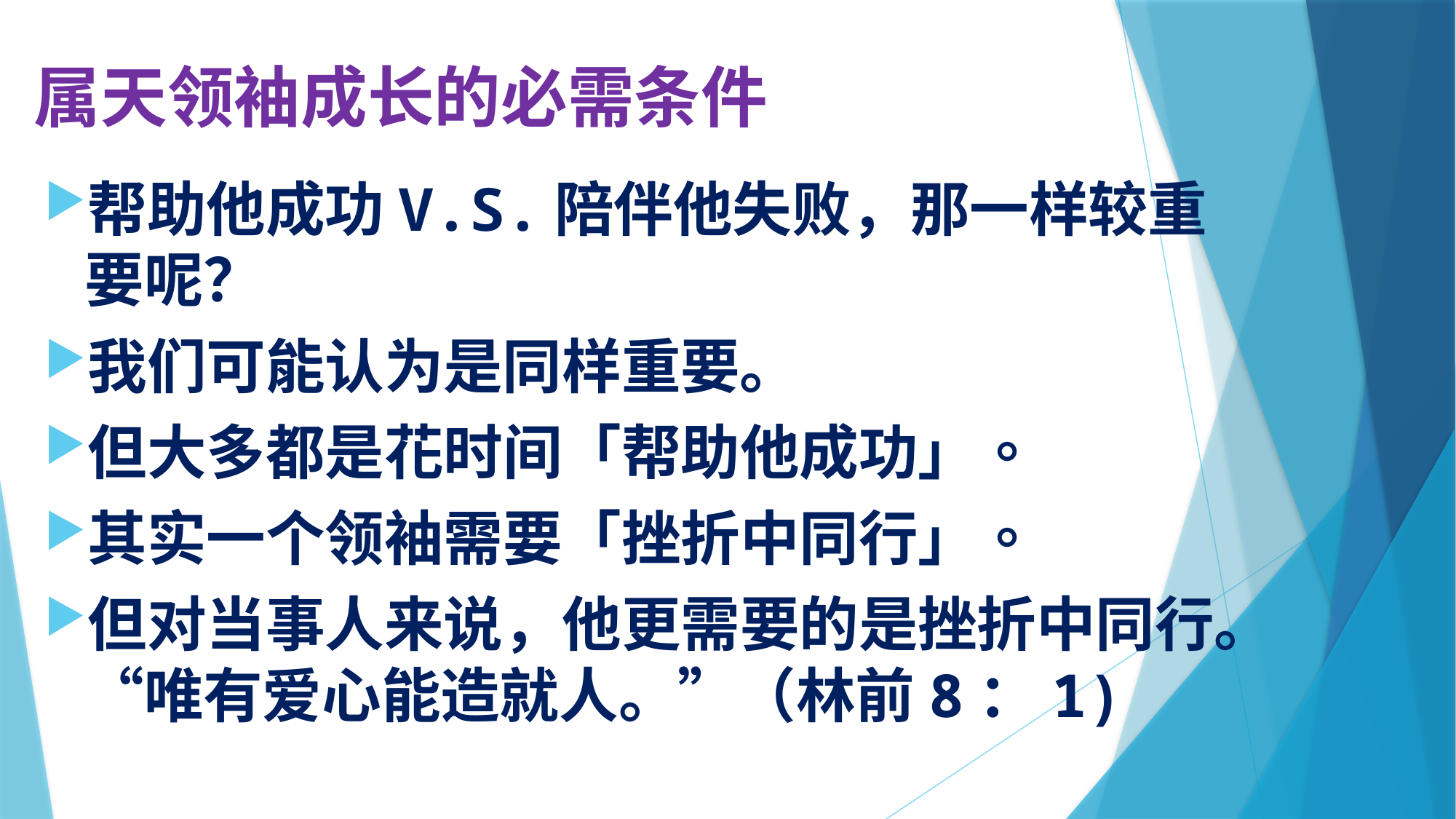

# 属天领袖成长的必需条件
帮助他成功V.S.陪伴他失败，那一样较重要呢？
我们可能认为是同样重要。
但大多都是花时间「帮助他成功」。
其实一个领袖需要「挫折中同行」。
但对当事人来说，他更需要的是挫折中同行。“唯有爱心能造就人。”（林前8：1)